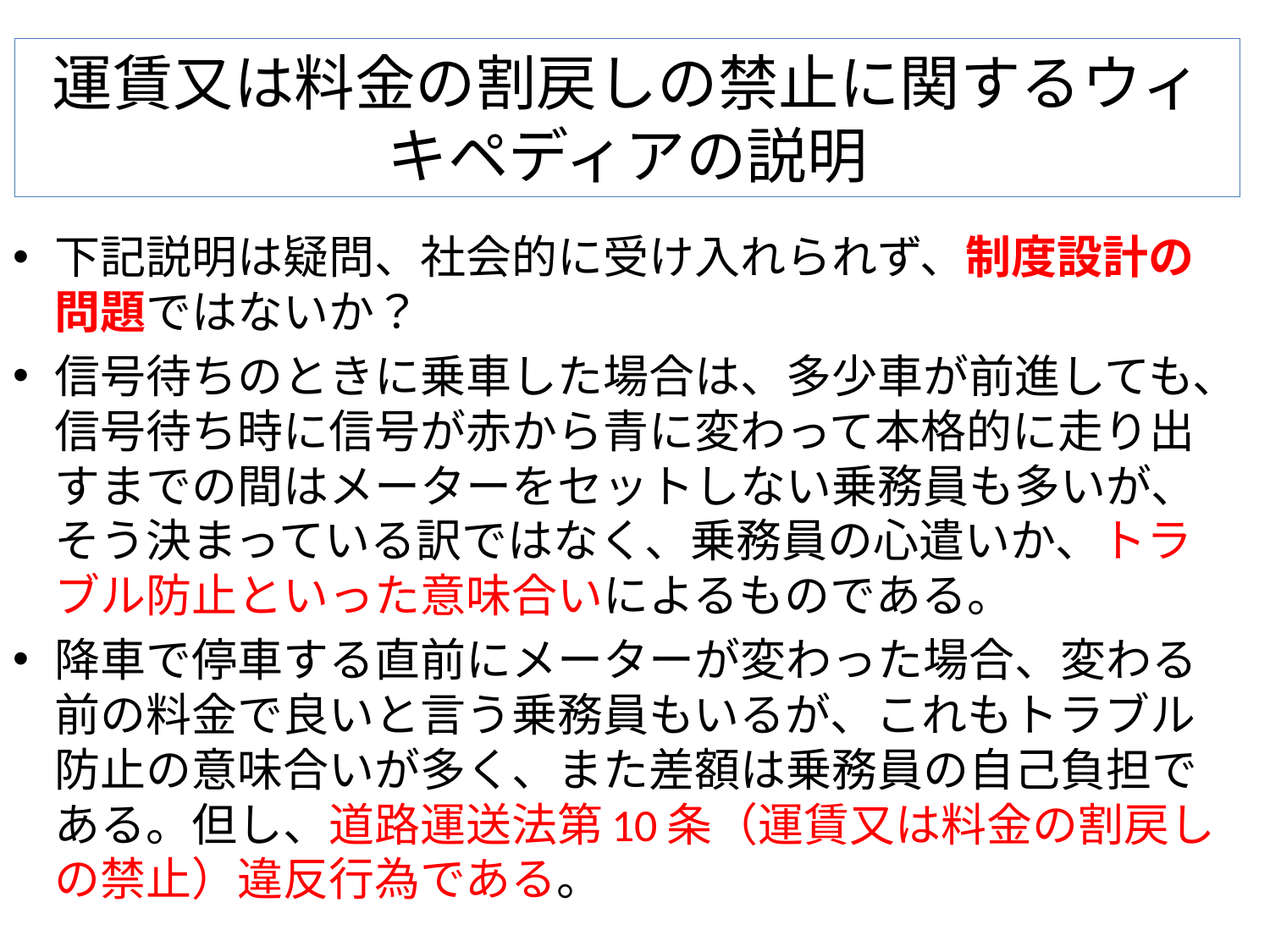

# 運賃又は料金の割戻しの禁止に関するウィキペディアの説明
下記説明は疑問、社会的に受け入れられず、制度設計の問題ではないか？
信号待ちのときに乗車した場合は、多少車が前進しても、信号待ち時に信号が赤から青に変わって本格的に走り出すまでの間はメーターをセットしない乗務員も多いが、そう決まっている訳ではなく、乗務員の心遣いか、トラブル防止といった意味合いによるものである。
降車で停車する直前にメーターが変わった場合、変わる前の料金で良いと言う乗務員もいるが、これもトラブル防止の意味合いが多く、また差額は乗務員の自己負担である。但し、道路運送法第10条（運賃又は料金の割戻しの禁止）違反行為である。